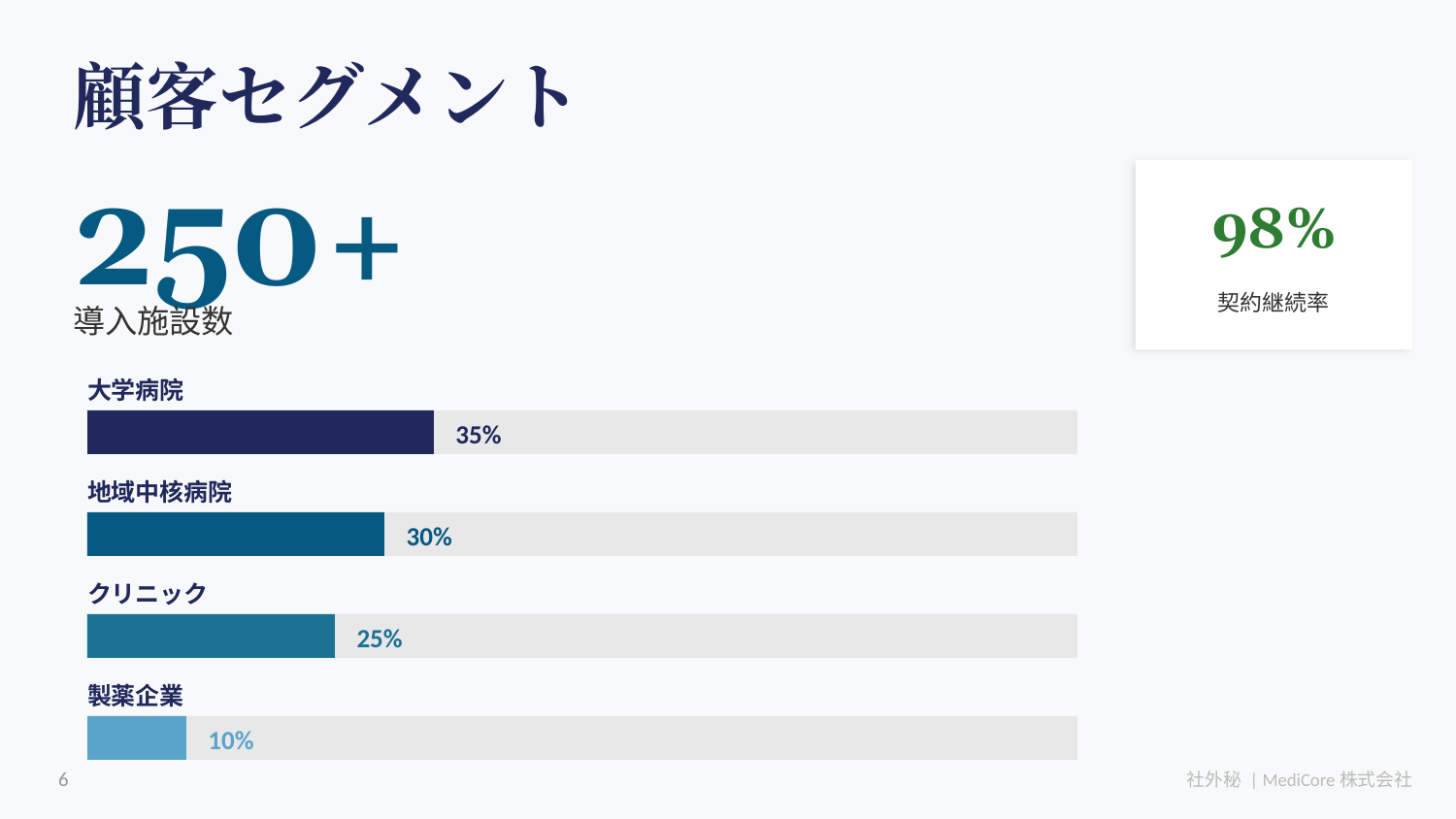

顧客セグメント
250+

98%
契約継続率
導入施設数
大学病院
35%

地域中核病院
30%

クリニック
25%

製薬企業
10%

6
社外秘 | MediCore株式会社